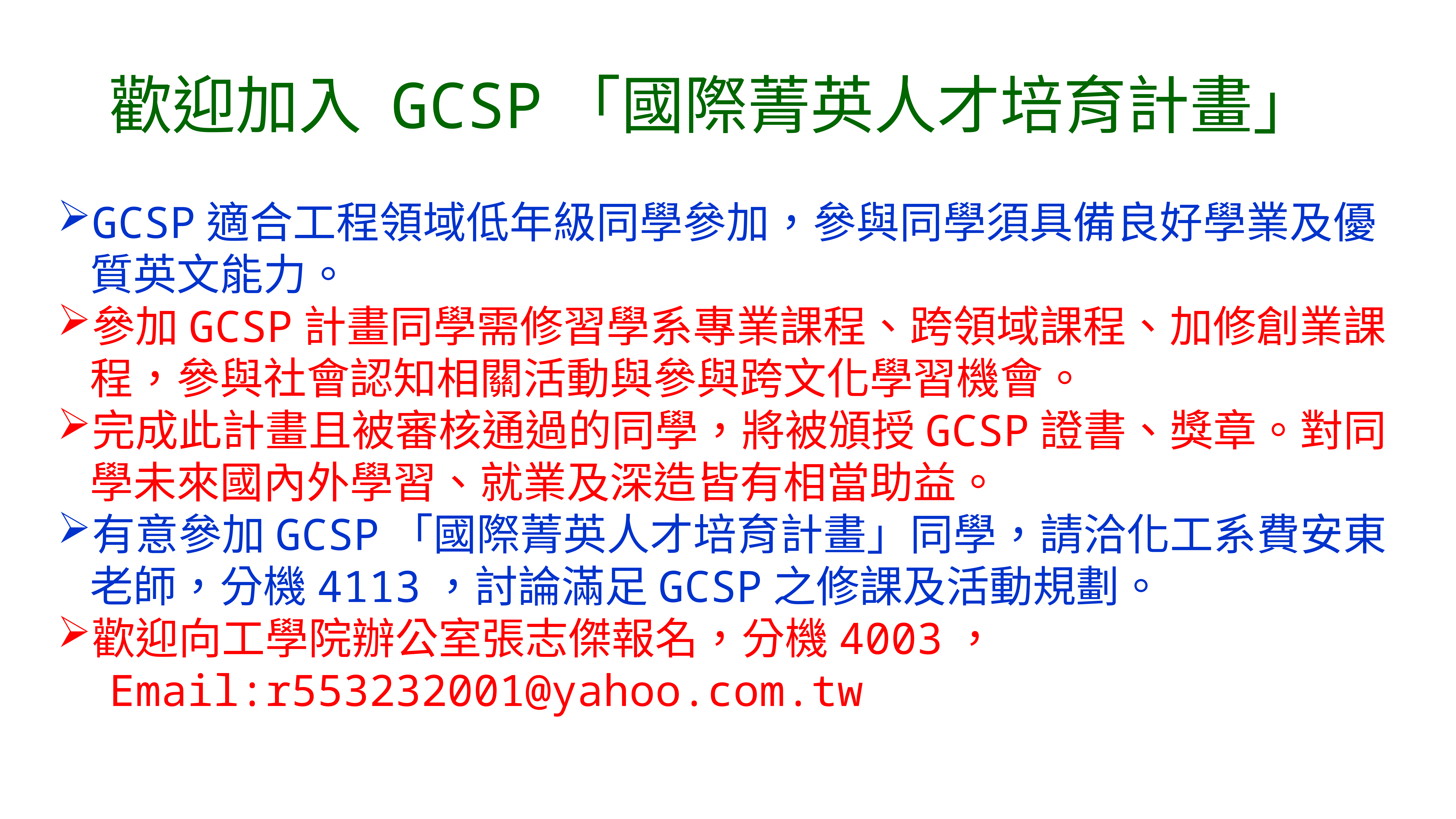

歡迎加入 GCSP「國際菁英人才培育計畫」
GCSP適合工程領域低年級同學參加，參與同學須具備良好學業及優質英文能力。
參加GCSP計畫同學需修習學系專業課程、跨領域課程、加修創業課程，參與社會認知相關活動與參與跨文化學習機會。
完成此計畫且被審核通過的同學，將被頒授GCSP證書、獎章。對同學未來國內外學習、就業及深造皆有相當助益。
有意參加GCSP「國際菁英人才培育計畫」同學，請洽化工系費安東老師，分機4113，討論滿足GCSP之修課及活動規劃。
歡迎向工學院辦公室張志傑報名，分機4003，
  Email:r553232001@yahoo.com.tw